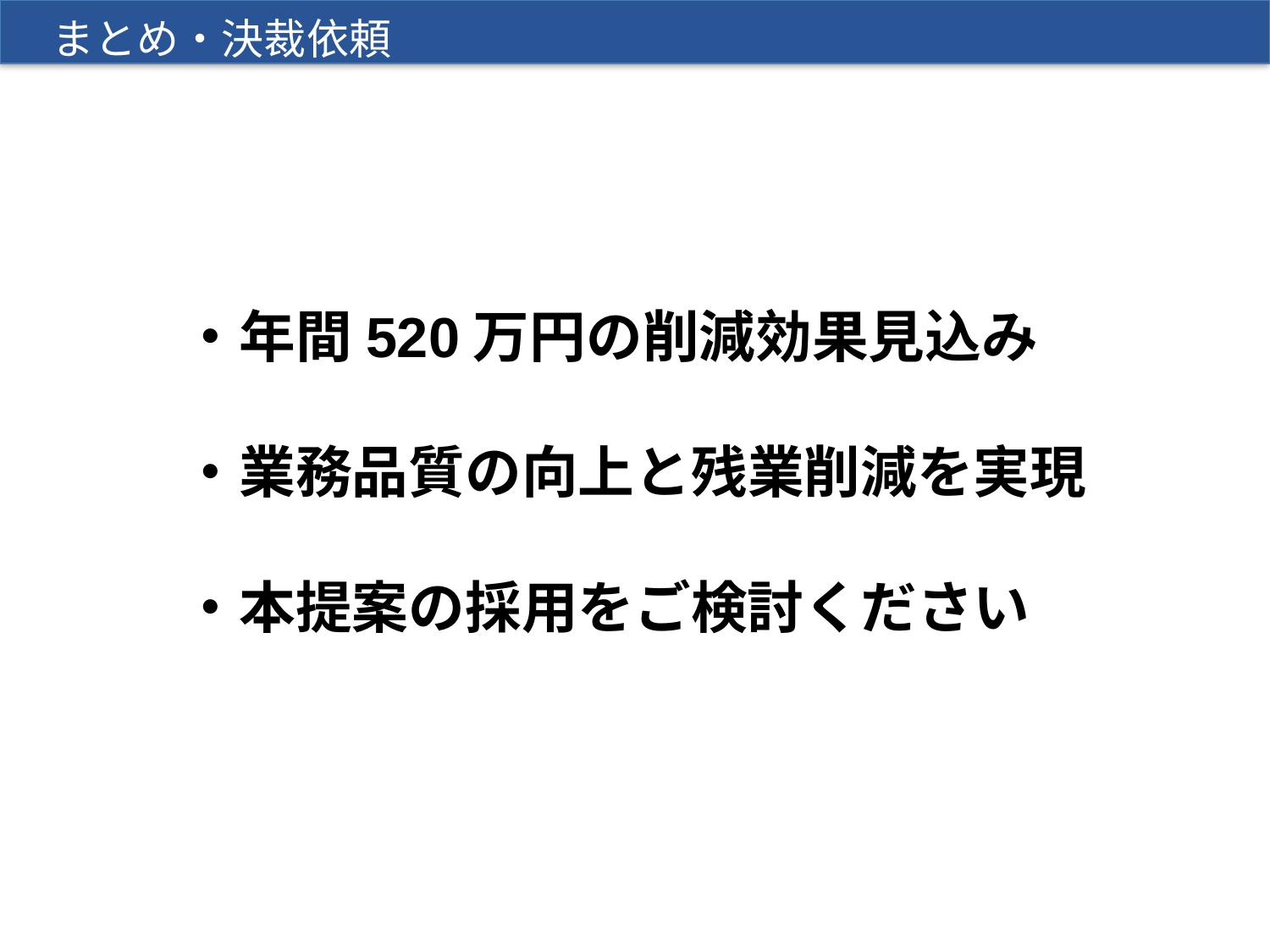

まとめ・決裁依頼

・年間520万円の削減効果見込み
・業務品質の向上と残業削減を実現
・本提案の採用をご検討ください